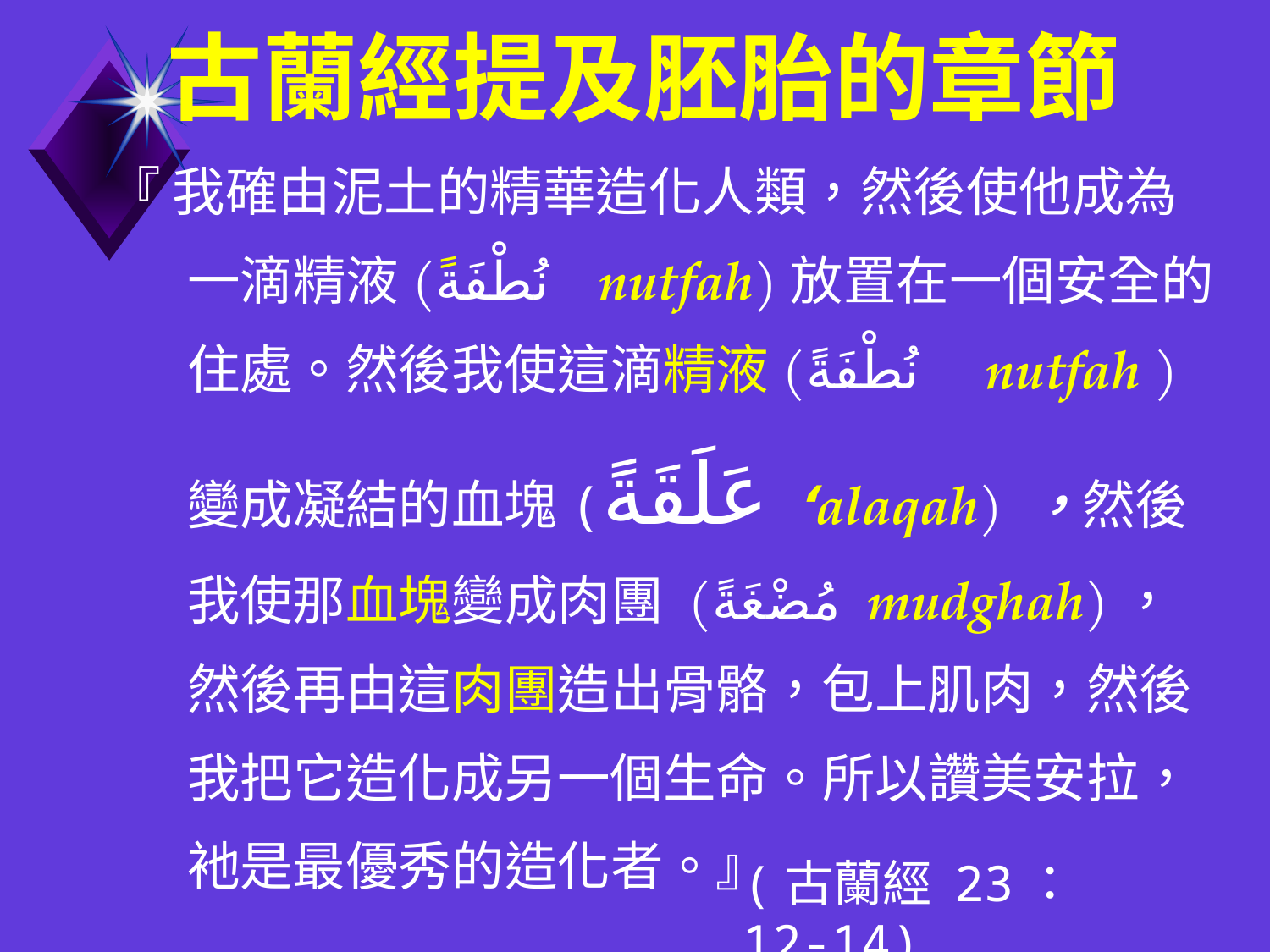

# 古蘭經提及胚胎的章節
『 我確由泥土的精華造化人類，然後使他成為一滴精液(نُطْفَةً   nutfah)放置在一個安全的住處。然後我使這滴精液(نُطْفَةً    nutfah )變成凝結的血塊(عَلَقَةً ‘alaqah) ，然後我使那血塊變成肉團 (مُضْغَةً  mudghah)，然後再由這肉團造出骨骼，包上肌肉，然後我把它造化成另一個生命。所以讚美安拉，衪是最優秀的造化者。』
(古蘭經 23：12-14)